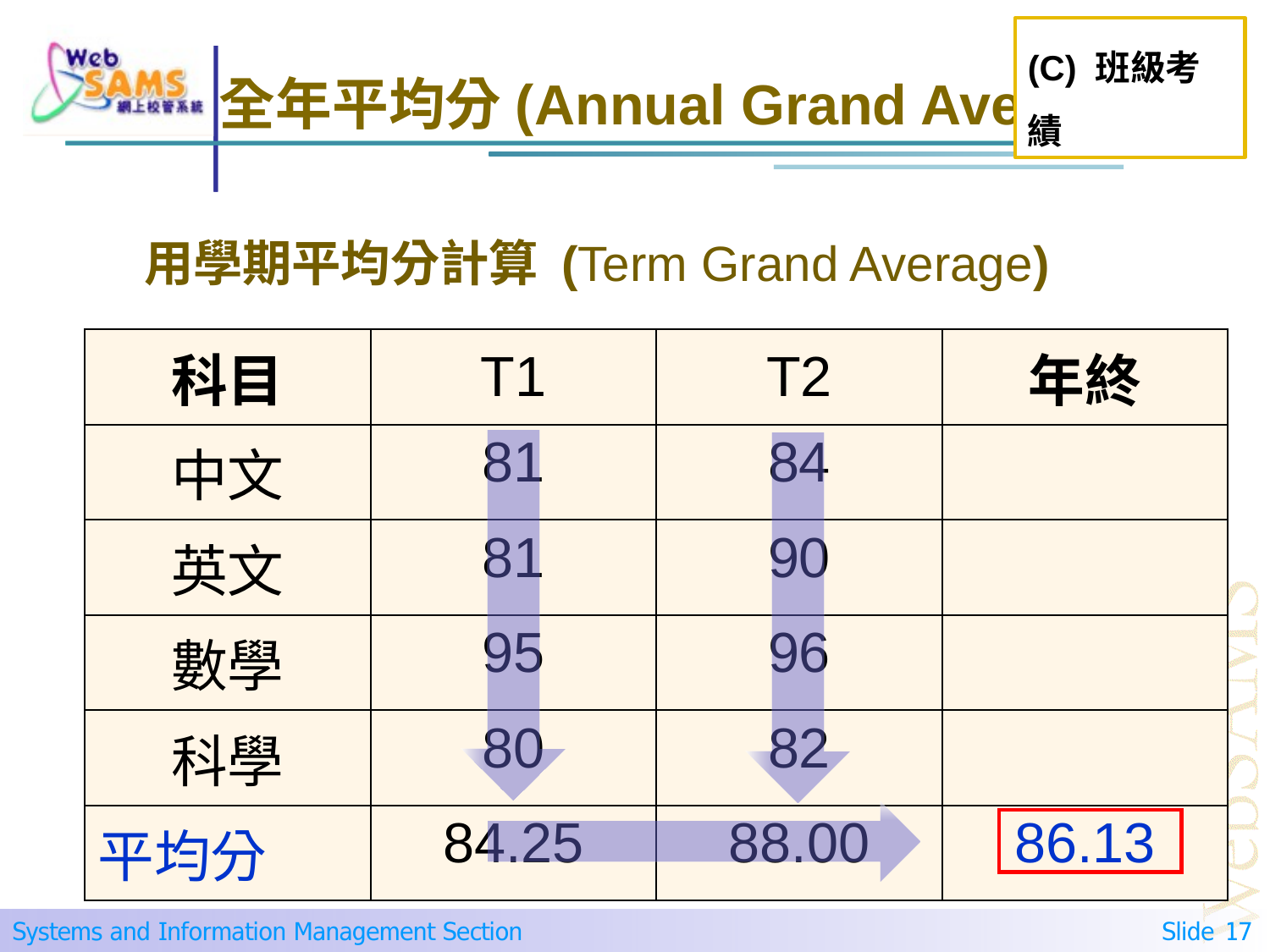

(C) 班級考績
全年平均分(Annual Grand Average)
用學期平均分計算 (Term Grand Average)
| 科目 | T1 | T2 | 年終 |
| --- | --- | --- | --- |
| 中文 | 81 | 84 |  |
| 英文 | 81 | 90 |  |
| 數學 | 95 | 96 |  |
| 科學 | 80 | 82 |  |
| 平均分 | 84.25 | 88.00 | 86.13 |